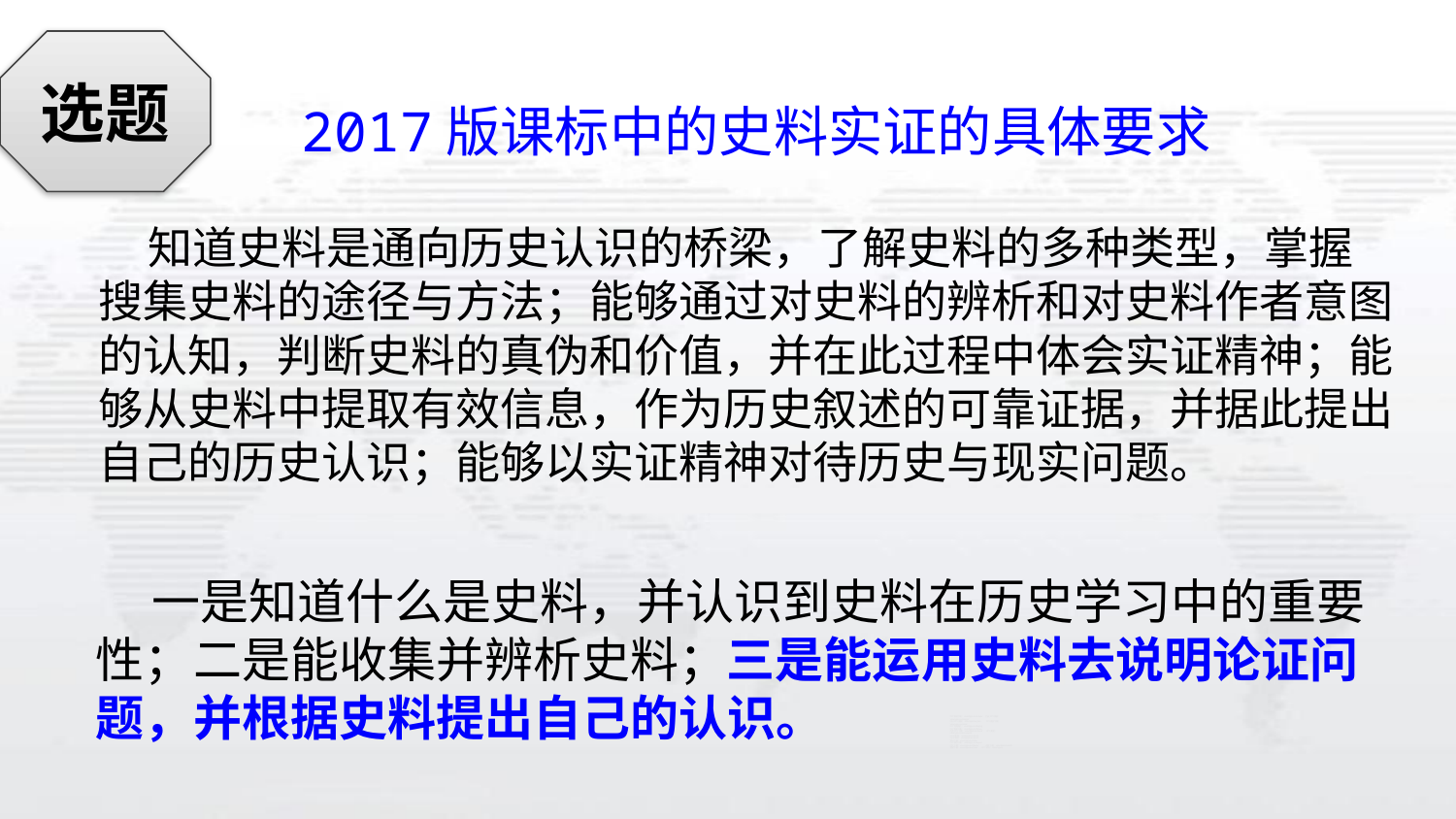

选题
# 2017版课标中的史料实证的具体要求
    知道史料是通向历史认识的桥梁，了解史料的多种类型，掌握搜集史料的途径与方法；能够通过对史料的辨析和对史料作者意图的认知，判断史料的真伪和价值，并在此过程中体会实证精神；能够从史料中提取有效信息，作为历史叙述的可靠证据，并据此提出自己的历史认识；能够以实证精神对待历史与现实问题。
    一是知道什么是史料，并认识到史料在历史学习中的重要性；二是能收集并辨析史料；三是能运用史料去说明论证问题，并根据史料提出自己的认识。